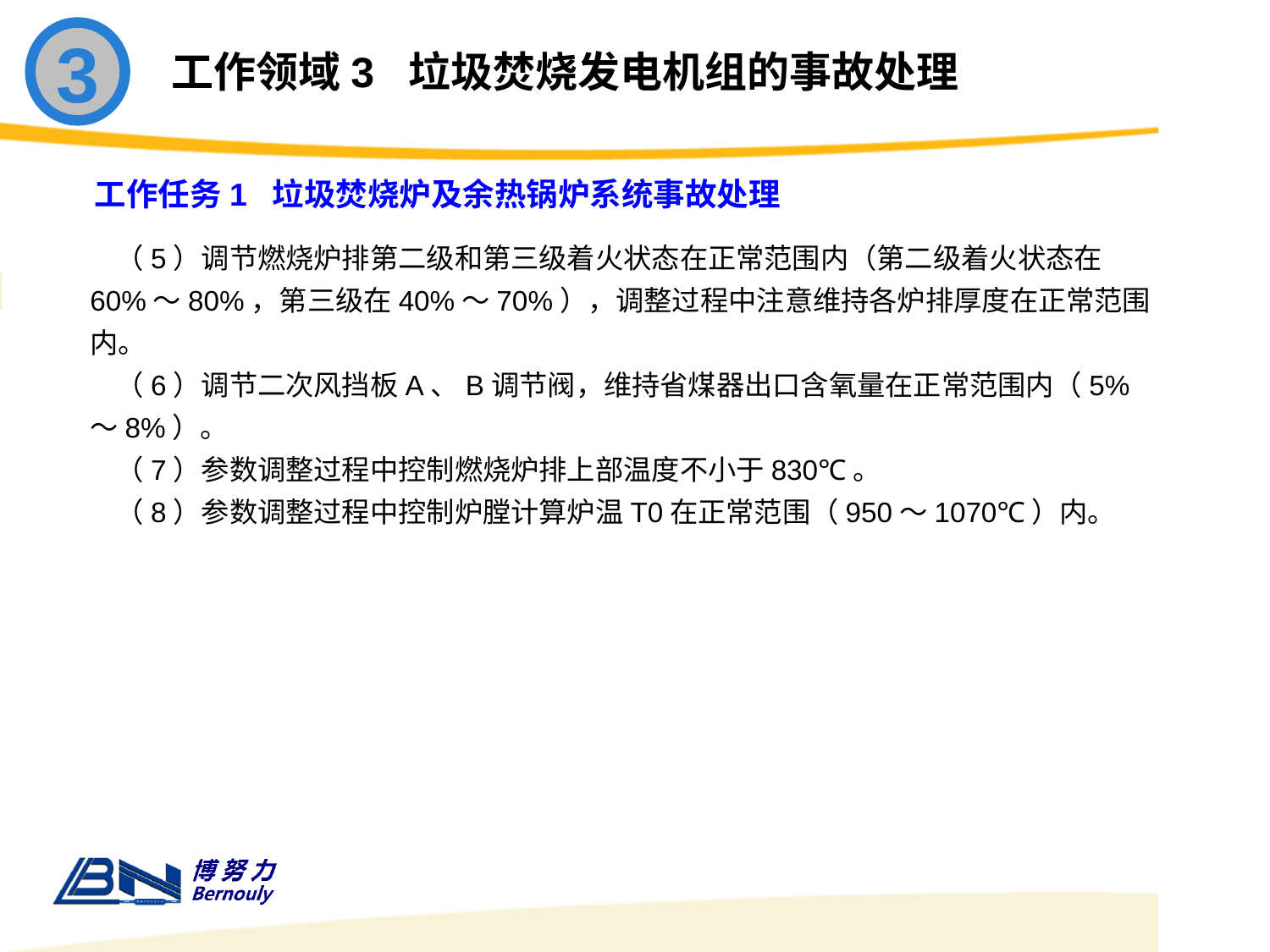

3
工作领域3  垃圾焚烧发电机组的事故处理
工作任务1  垃圾焚烧炉及余热锅炉系统事故处理
   （5）调节燃烧炉排第二级和第三级着火状态在正常范围内（第二级着火状态在60%～80%，第三级在40%～70%），调整过程中注意维持各炉排厚度在正常范围内。
   （6）调节二次风挡板A、B调节阀，维持省煤器出口含氧量在正常范围内（5%～8%）。
   （7）参数调整过程中控制燃烧炉排上部温度不小于830℃。
   （8）参数调整过程中控制炉膛计算炉温T0在正常范围（950～1070℃）内。